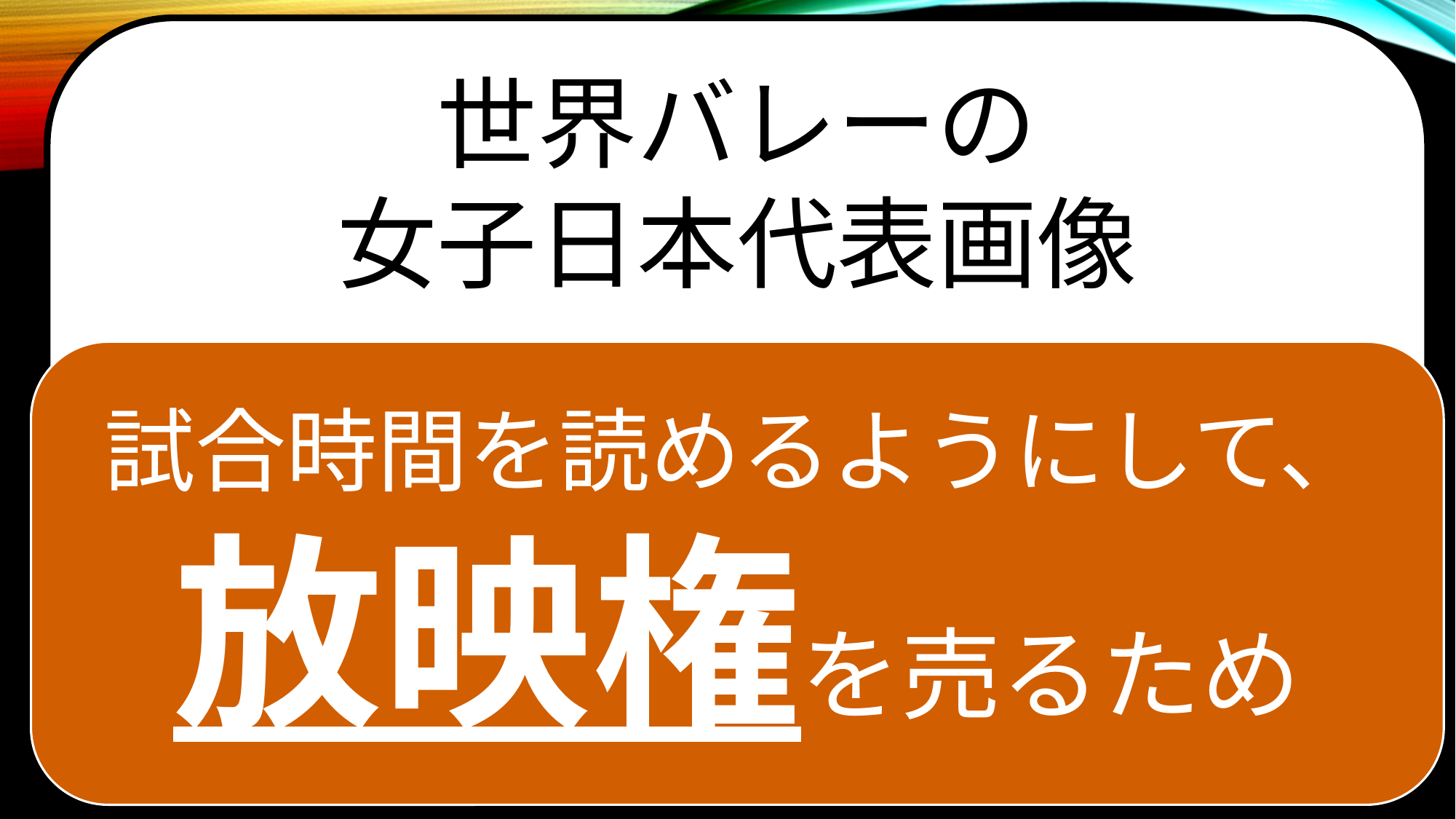

世界バレーの
女子日本代表画像
34
#
試合時間を読めるようにして、
放映権を売るため